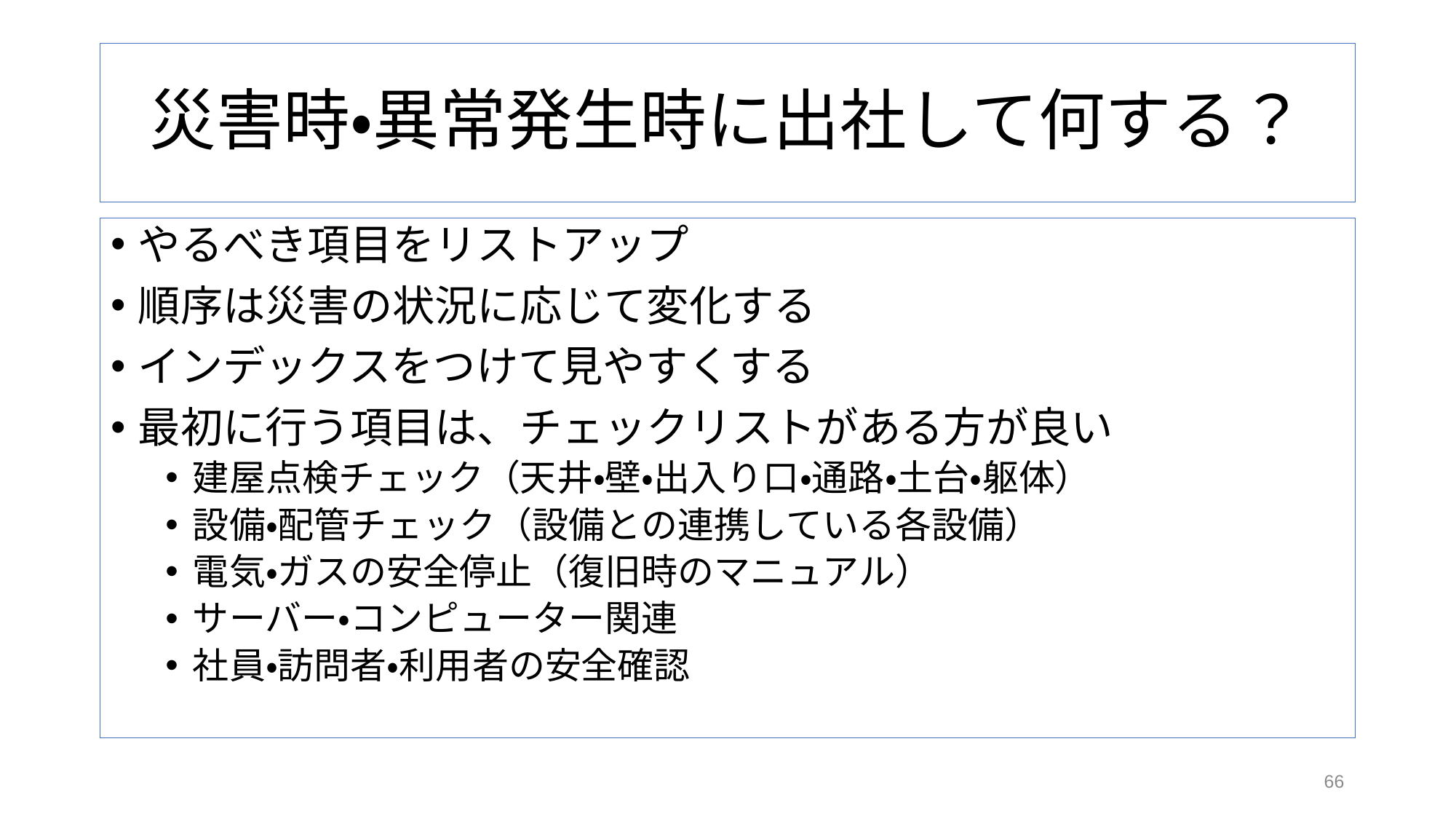

# 災害時・異常発生時に出社して何する？
やるべき項目をリストアップ
順序は災害の状況に応じて変化する
インデックスをつけて見やすくする
最初に行う項目は、チェックリストがある方が良い
建屋点検チェック（天井・壁・出入り口・通路・土台・躯体）
設備・配管チェック（設備との連携している各設備）
電気・ガスの安全停止（復旧時のマニュアル）
サーバー・コンピューター関連
社員・訪問者・利用者の安全確認
66